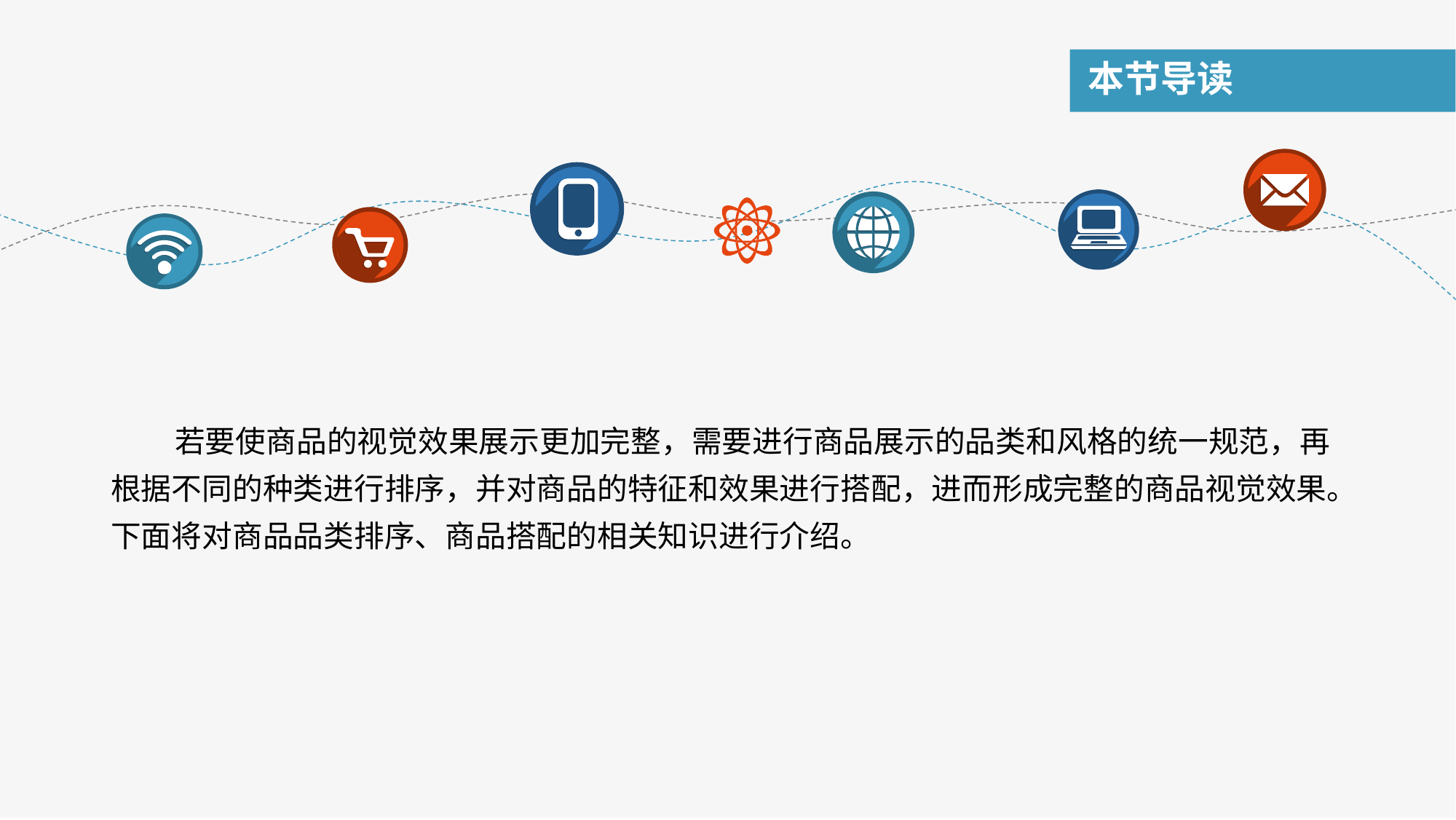

本节导读

若要使商品的视觉效果展示更加完整，需要进行商品展示的品类和风格的统一规范，再根据不同的种类进行排序，并对商品的特征和效果进行搭配，进而形成完整的商品视觉效果。下面将对商品品类排序、商品搭配的相关知识进行介绍。